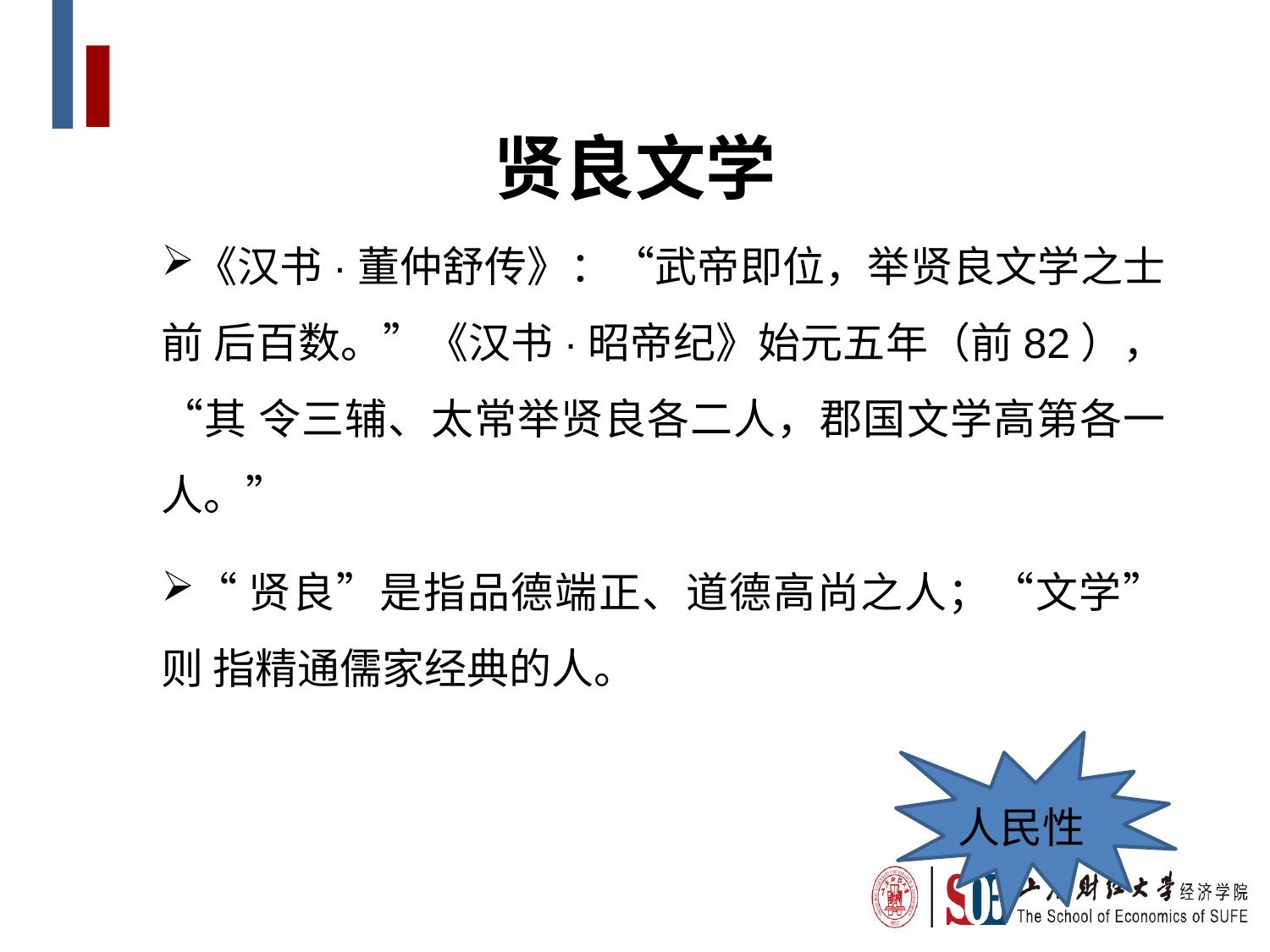

贤良文学
《汉书·董仲舒传》：“武帝即位，举贤良文学之士前 后百数。”《汉书·昭帝纪》始元五年（前82），“其 令三辅、太常举贤良各二人，郡国文学高第各一人。”
“贤良”是指品德端正、道德高尚之人；“文学”则 指精通儒家经典的人。

人民性